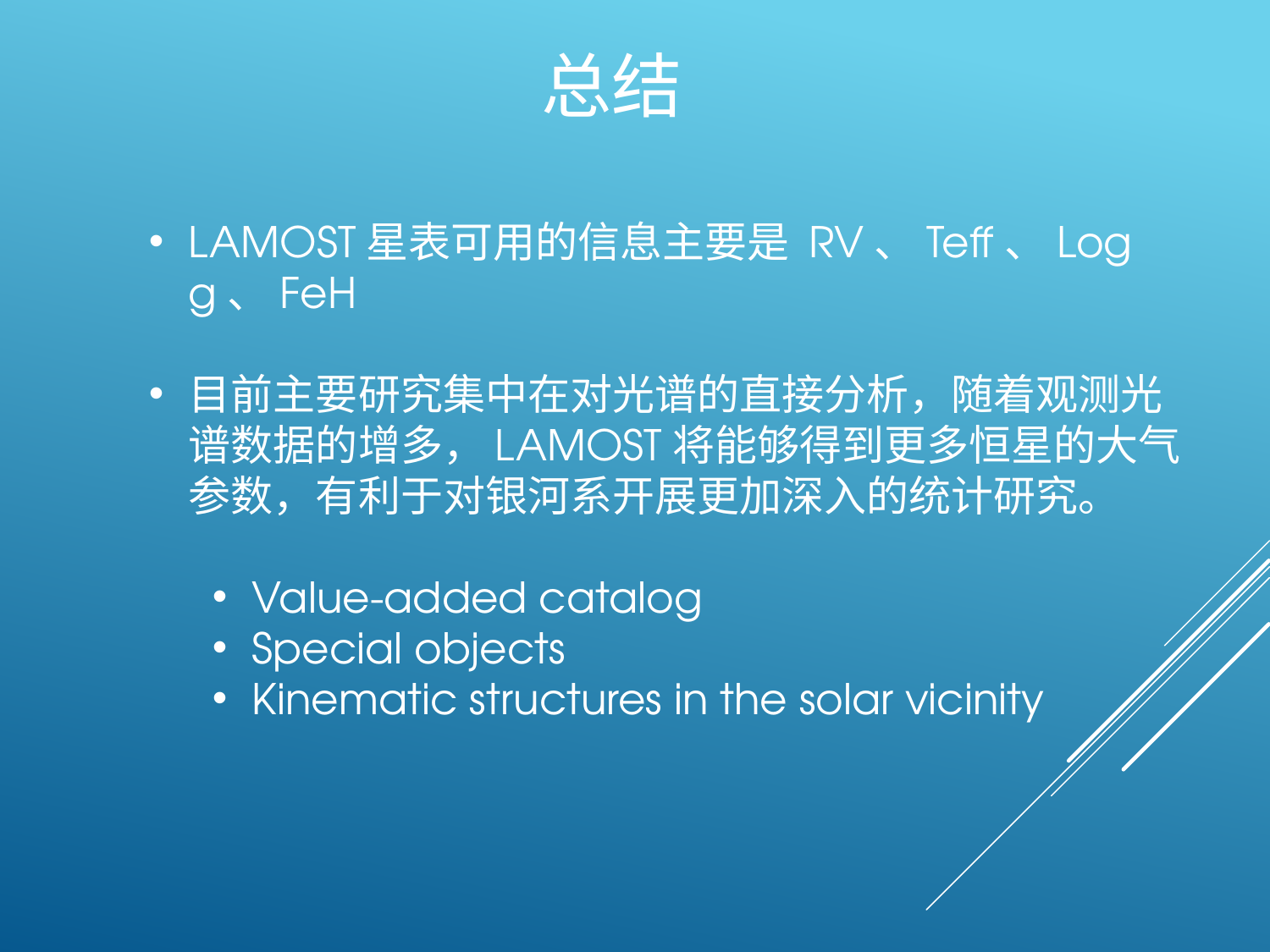

总结
LAMOST星表可用的信息主要是 RV、Teff、Log g、FeH

目前主要研究集中在对光谱的直接分析，随着观测光谱数据的增多，LAMOST将能够得到更多恒星的大气参数，有利于对银河系开展更加深入的统计研究。

Value-added catalog
Special objects
Kinematic structures in the solar vicinity